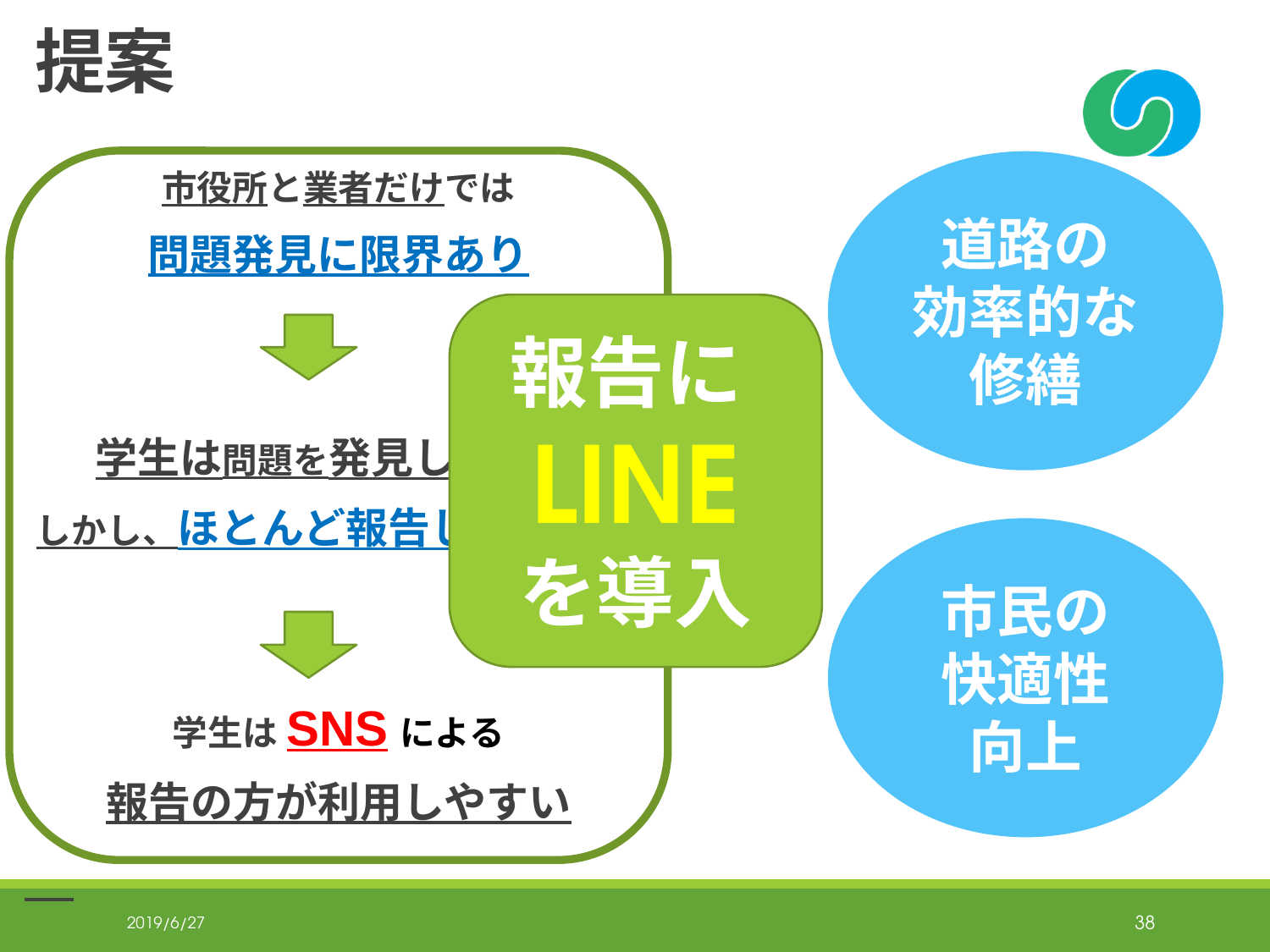

# 提案

道路の
効率的な
修繕

市役所と業者だけでは
問題発見に限界あり

学生は問題を発見している
しかし、ほとんど報告していない

学生はSNSによる
報告の方が利用しやすい

報告にLINE
を導入

市民の
快適性
向上

2019/6/27
38